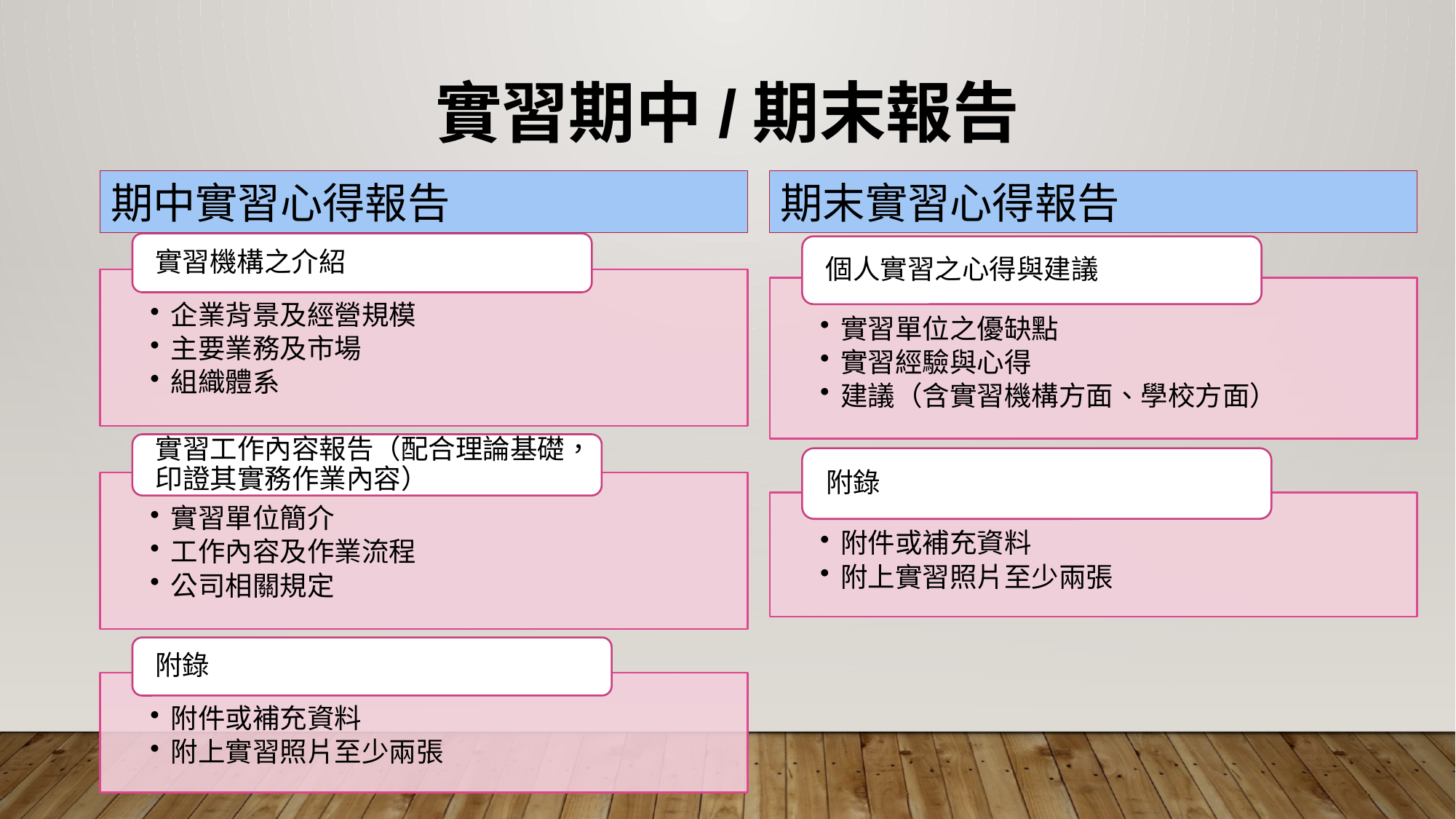

實習期中/期末報告
期中實習心得報告
期末實習心得報告
企業背景及經營規模
主要業務及市場
組織體系
實習機構之介紹
實習單位簡介
工作內容及作業流程
公司相關規定
實習工作內容報告（配合理論基礎，印證其實務作業內容）
附件或補充資料
附上實習照片至少兩張
附錄
實習單位之優缺點
實習經驗與心得
建議（含實習機構方面、學校方面）
個人實習之心得與建議
附件或補充資料
附上實習照片至少兩張
附錄